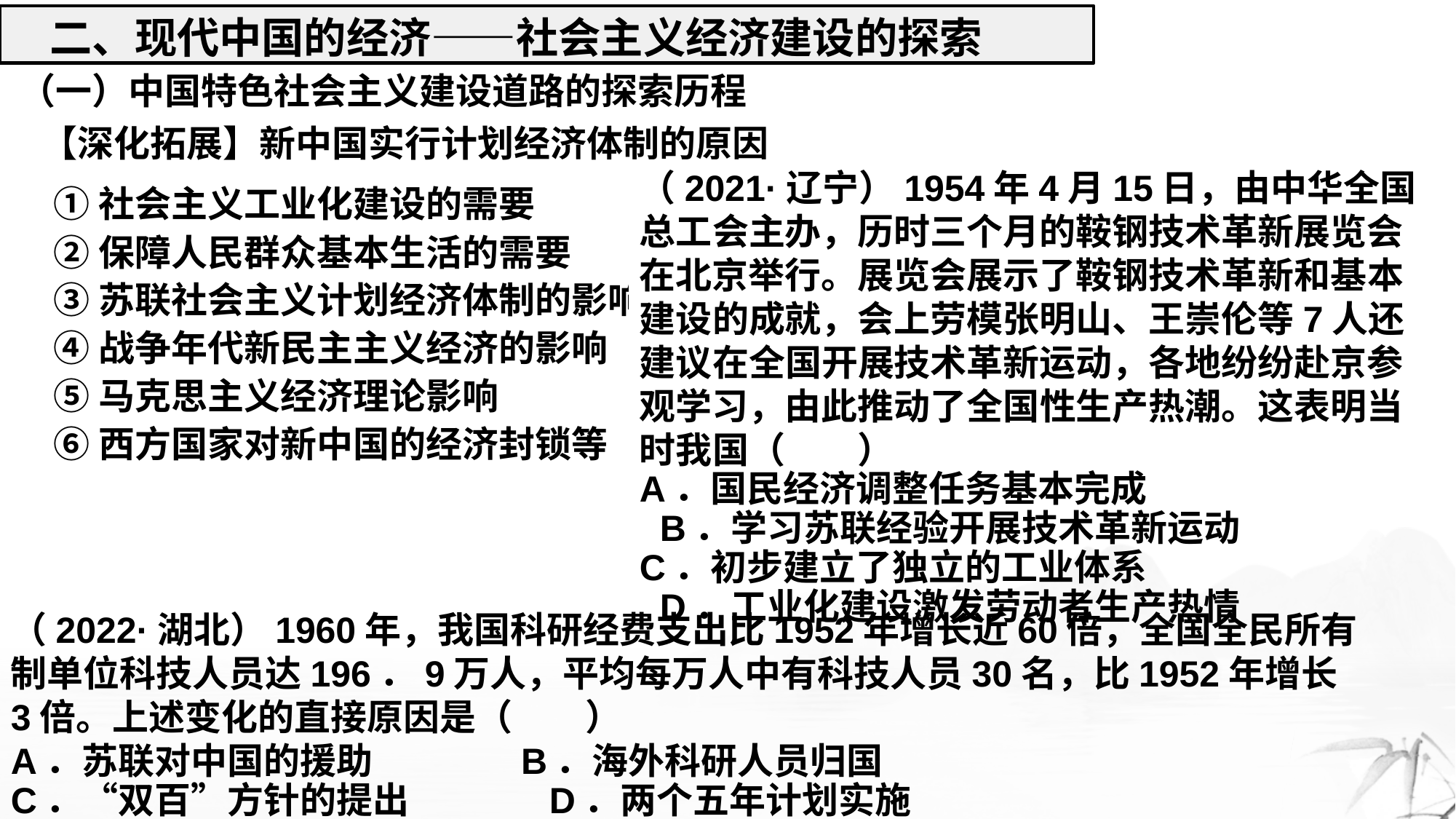

二、现代中国的经济——社会主义经济建设的探索
（一）中国特色社会主义建设道路的探索历程
【深化拓展】新中国实行计划经济体制的原因
（2021·辽宁）1954年4月15日，由中华全国总工会主办，历时三个月的鞍钢技术革新展览会在北京举行。展览会展示了鞍钢技术革新和基本建设的成就，会上劳模张明山、王崇伦等7人还建议在全国开展技术革新运动，各地纷纷赴京参观学习，由此推动了全国性生产热潮。这表明当时我国（　　）
A．国民经济调整任务基本完成
  B．学习苏联经验开展技术革新运动
C．初步建立了独立的工业体系
  D．工业化建设激发劳动者生产热情
①社会主义工业化建设的需要
②保障人民群众基本生活的需要
③苏联社会主义计划经济体制的影响
④战争年代新民主主义经济的影响
⑤马克思主义经济理论影响
⑥西方国家对新中国的经济封锁等
（2022·湖北）1960年，我国科研经费支出比1952年增长近60倍，全国全民所有制单位科技人员达196．9万人，平均每万人中有科技人员30名，比1952年增长3倍。上述变化的直接原因是（　　）
A．苏联对中国的援助                 B．海外科研人员归国
C．“双百”方针的提出                D．两个五年计划实施